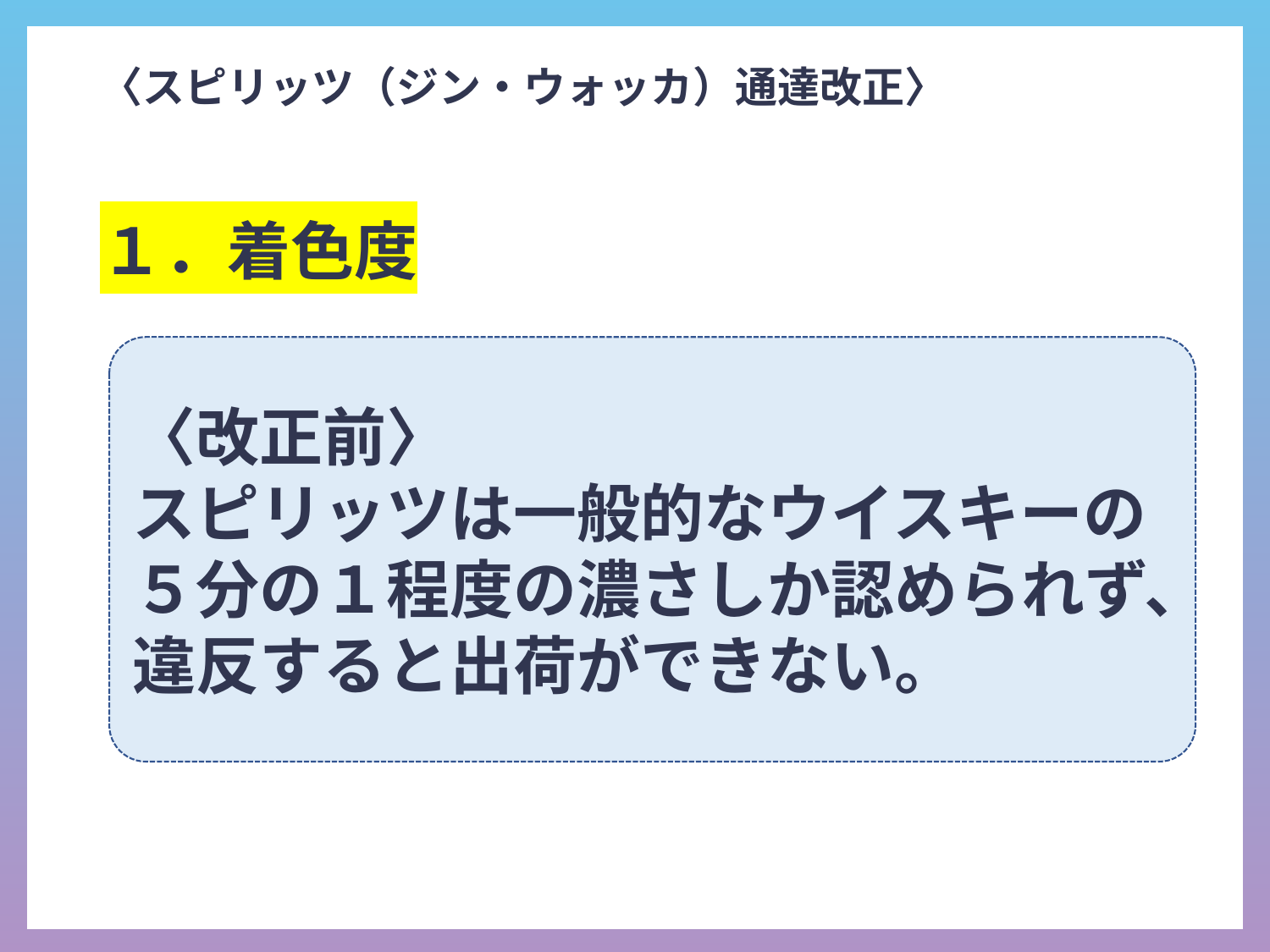

〈スピリッツ（ジン・ウォッカ）通達改正〉
１．着色度
〈改正前〉
スピリッツは一般的なウイスキーの５分の１程度の濃さしか認められず、違反すると出荷ができない。